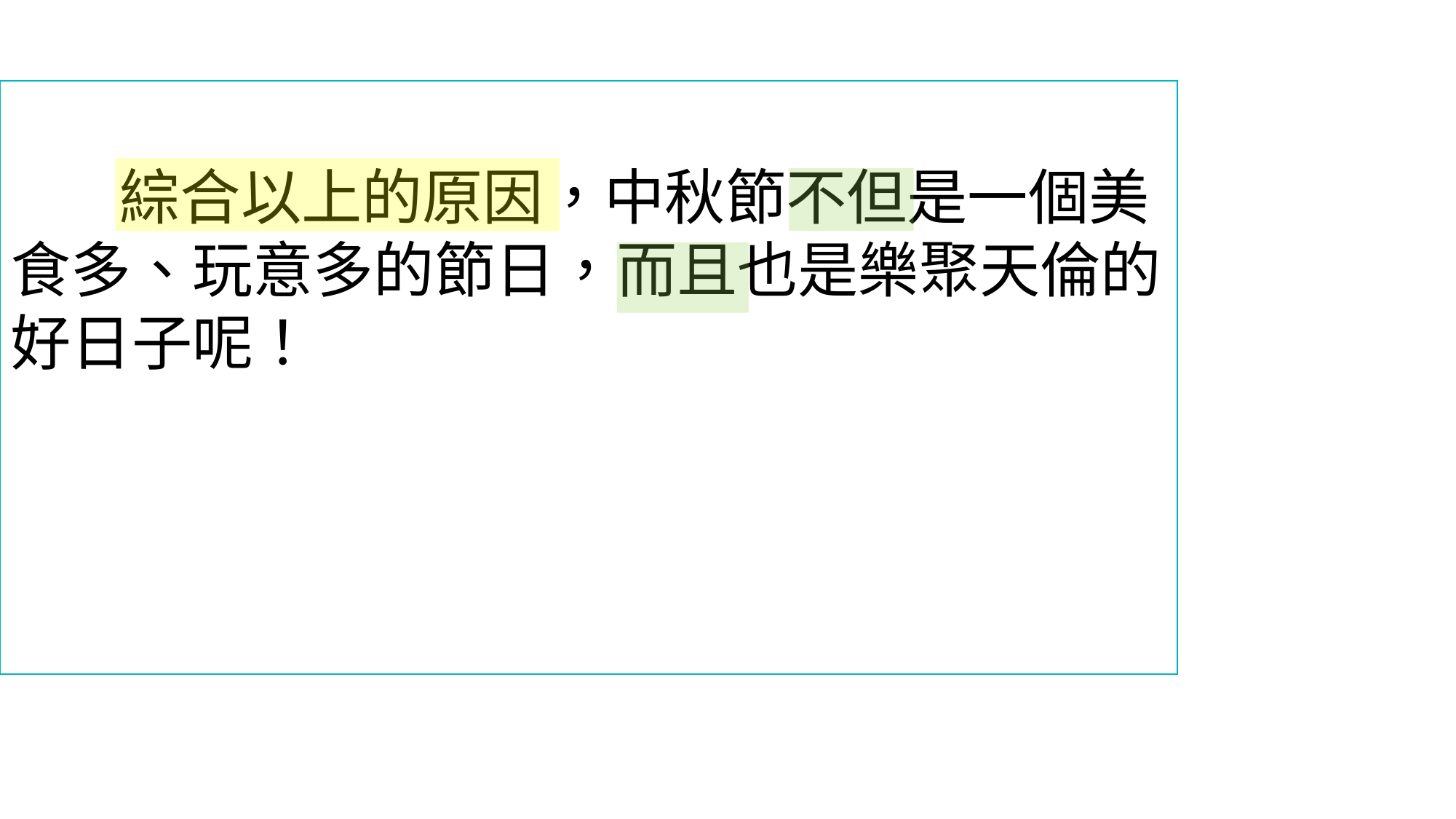

綜合以上的原因，中秋節不但是一個美食多、玩意多的節日，而且也是樂聚天倫的好日子呢！